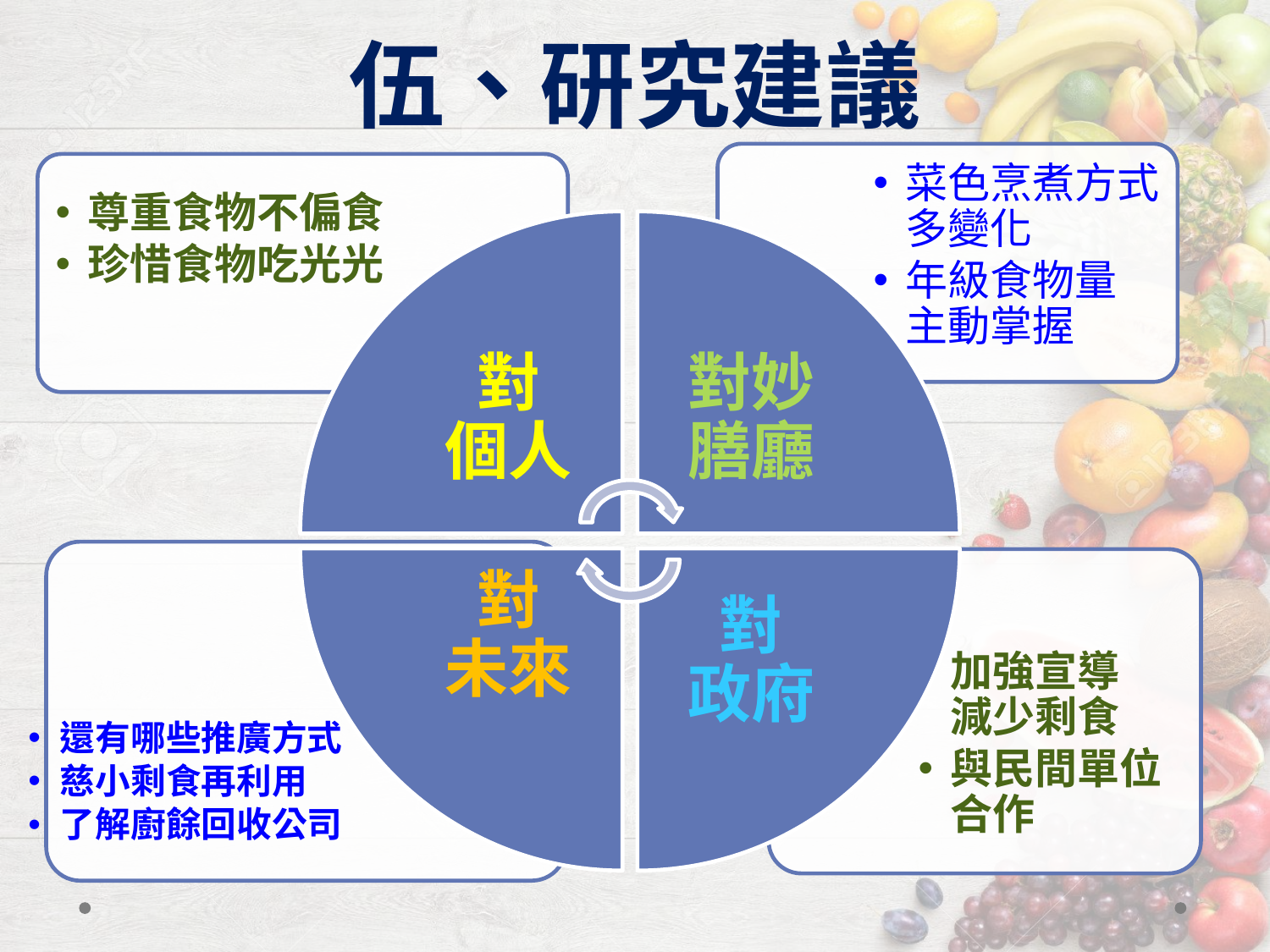

# 伍、研究建議

菜色烹煮方式多變化
年級食物量
主動掌握

尊重食物不偏食
珍惜食物吃光光

對
個人
對妙膳廳

對
未來

對
政府

加強宣導
減少剩食
與民間單位合作

還有哪些推廣方式
慈小剩食再利用
了解廚餘回收公司